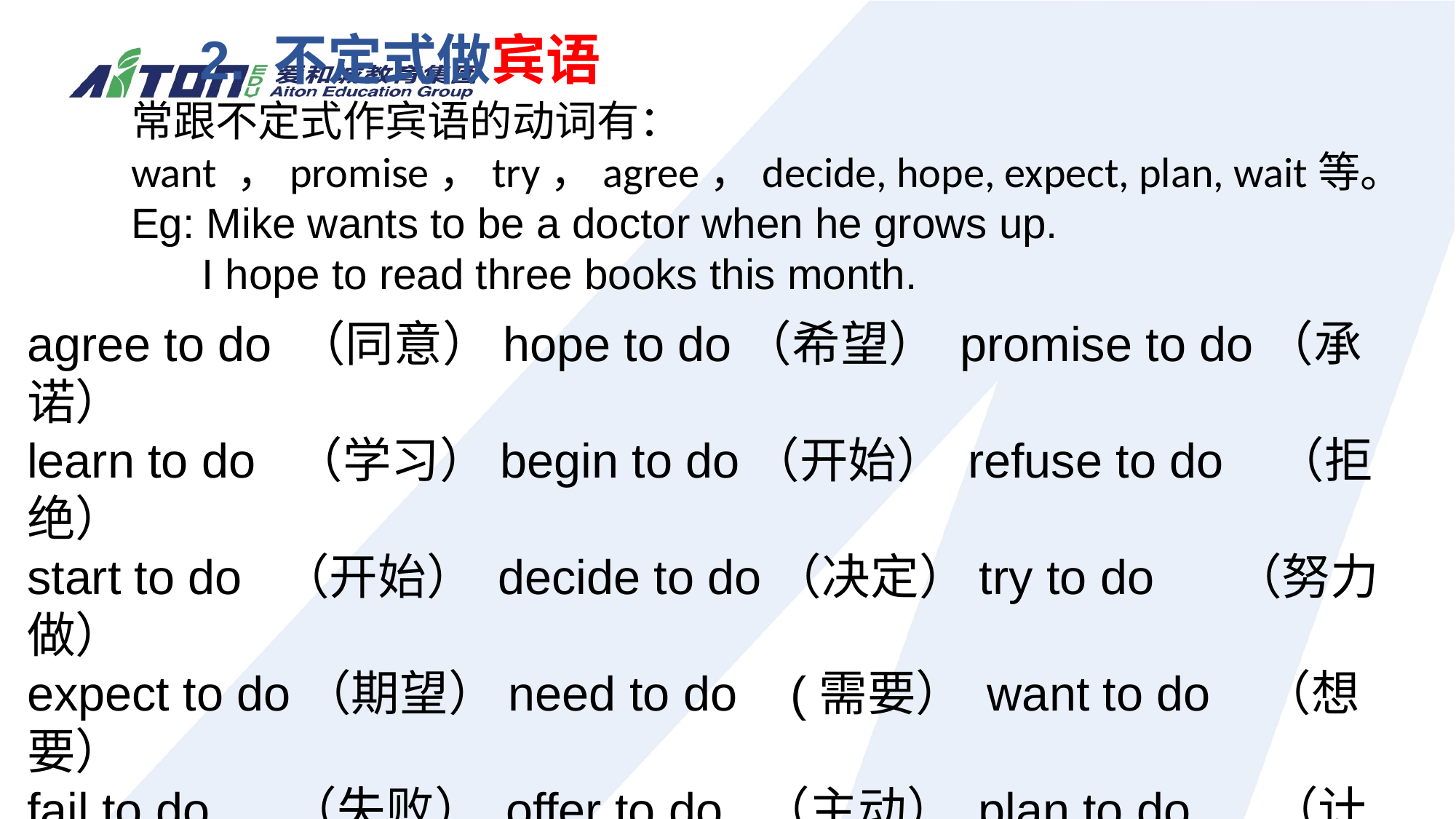

2. 不定式做宾语
常跟不定式作宾语的动词有：want ，promise，try，agree，decide, hope, expect, plan, wait等。
Eg: Mike wants to be a doctor when he grows up.
      I hope to read three books this month.

agree to do （同意）hope to do（希望） promise to do（承诺）
learn to do  （学习）begin to do（开始） refuse to do   （拒绝）
start to do  （开始） decide to do（决定）try to do     （努力做）
expect to do（期望）need to do    (需要） want to do   （想要）
fail to do     （失败） offer to do  （主动） plan to do     （计划）
forget to do（忘记要做）                      would like to do（想要）
wish to do  （希望）help to do     (帮助）prefer to do（更喜欢）